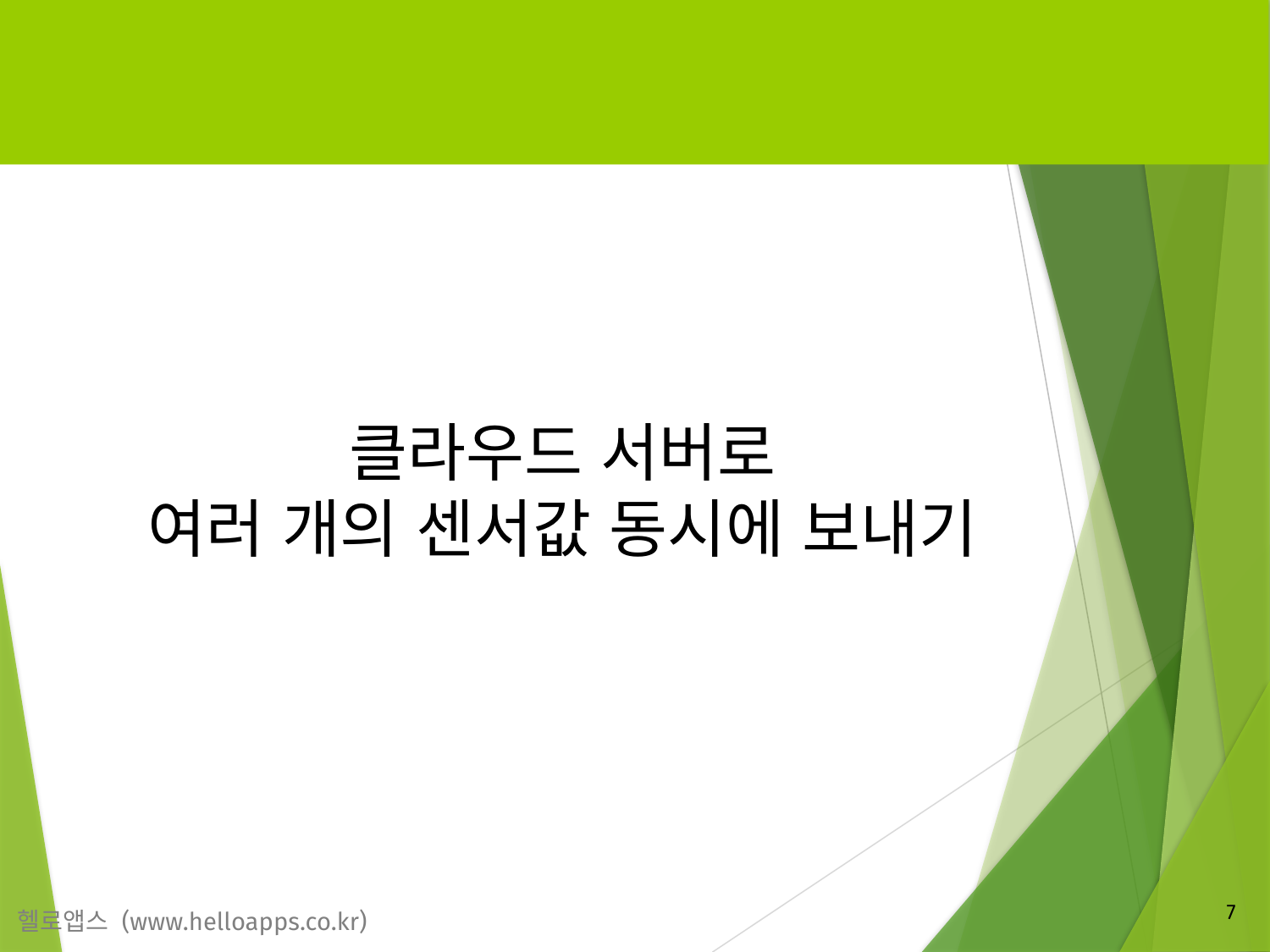

클라우드 서버로
여러 개의 센서값 동시에 보내기
7